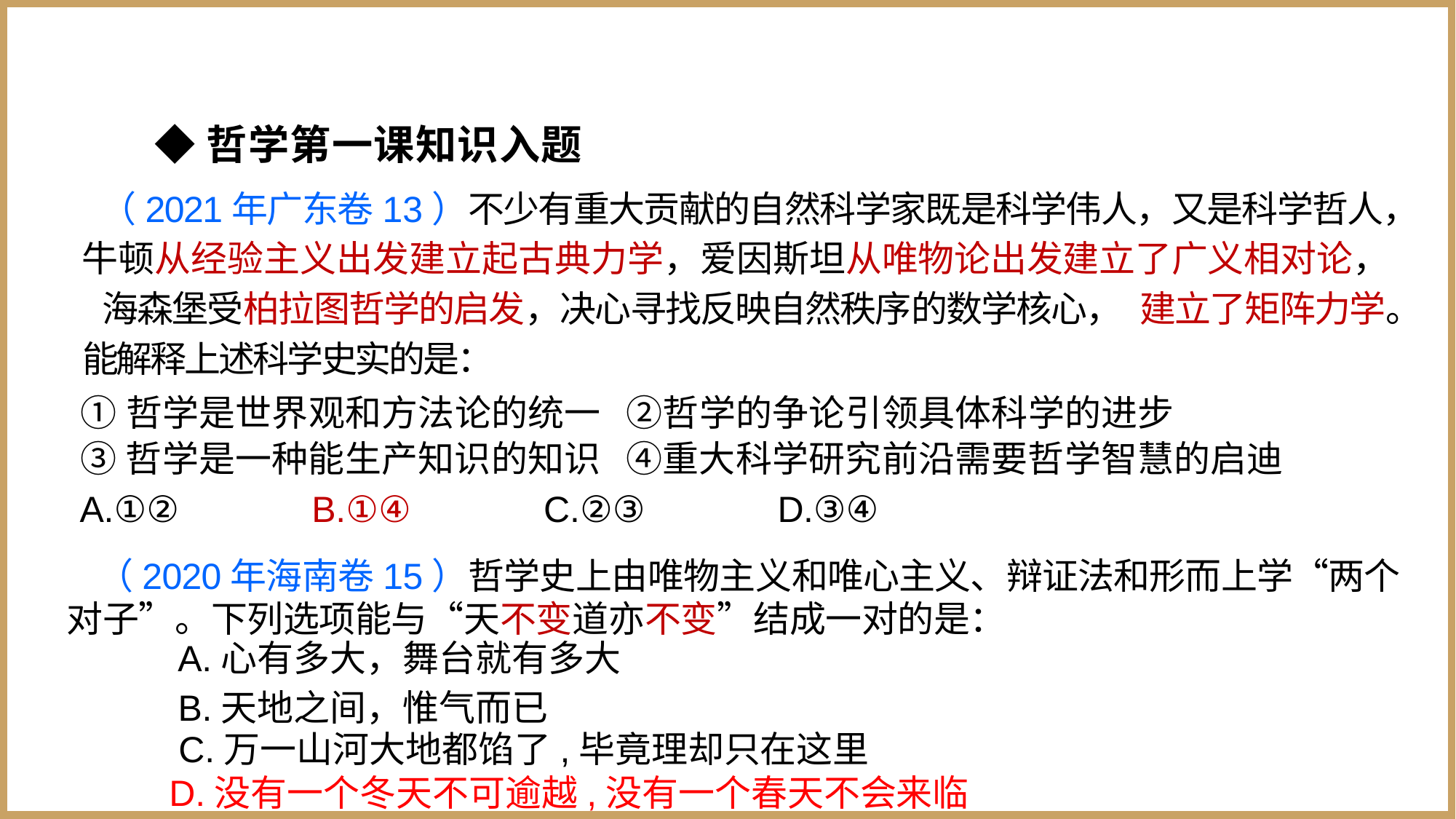

◆哲学第一课知识入题
（2021年广东卷13）不少有重大贡献的自然科学家既是科学伟人，又是科学哲人，
牛顿从经验主义出发建立起古典力学，爱因斯坦从唯物论出发建立了广义相对论，
海森堡受柏拉图哲学的启发，决心寻找反映自然秩序的数学核心， 建立了矩阵力学。
能解释上述科学史实的是：
①哲学是世界观和方法论的统一   ②哲学的争论引领具体科学的进步
③哲学是一种能生产知识的知识   ④重大科学研究前沿需要哲学智慧的启迪
A.①②             B.①④             C.②③             D.③④
（2020年海南卷15）哲学史上由唯物主义和唯心主义、辩证法和形而上学“两个     对子”。下列选项能与“天不变道亦不变”结成一对的是：
A.心有多大，舞台就有多大
B.天地之间，惟气而已
C.万一山河大地都馅了,毕竟理却只在这里
D.没有一个冬天不可逾越,没有一个春天不会来临